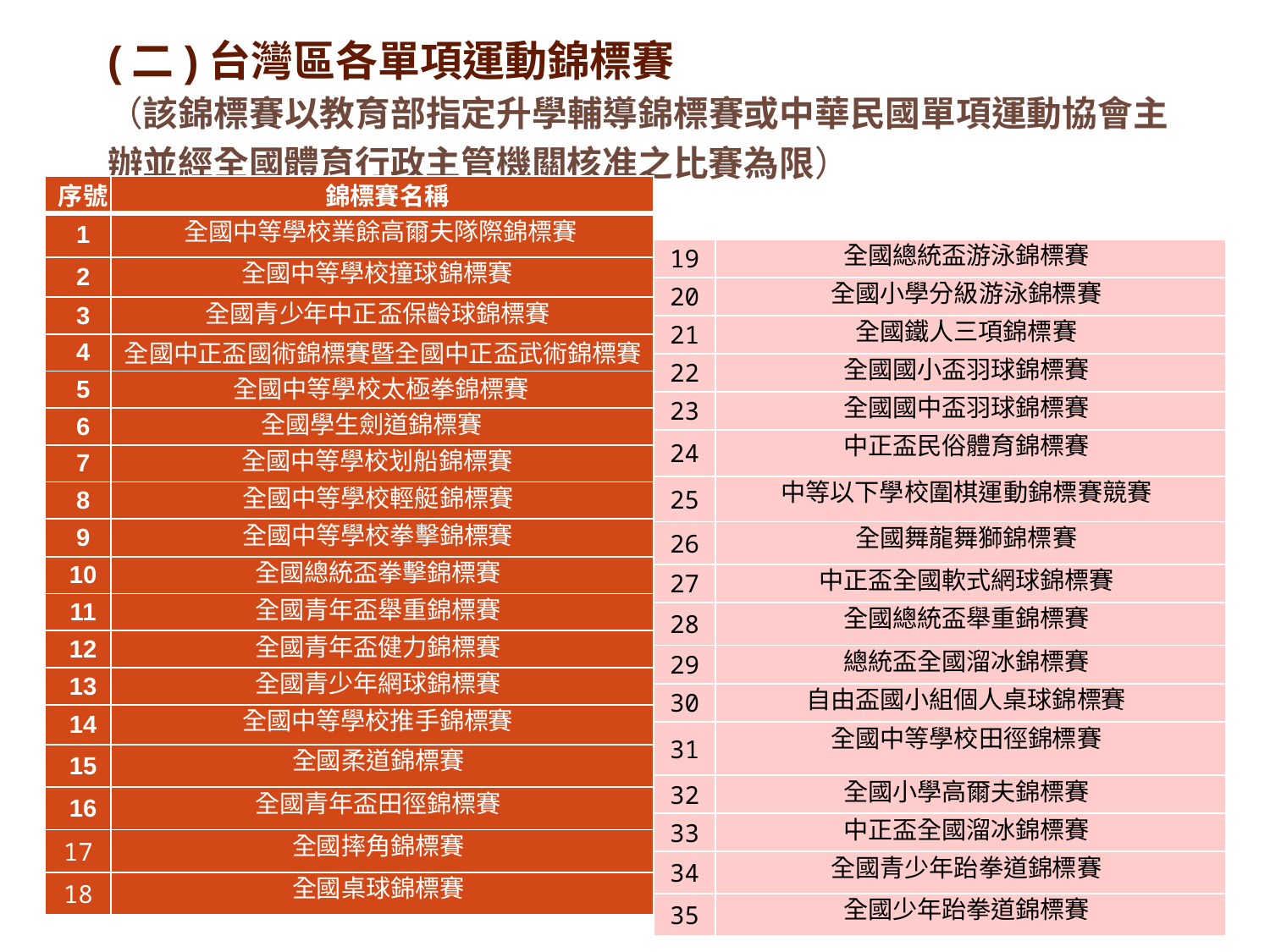

# (二)台灣區各單項運動錦標賽 （該錦標賽以教育部指定升學輔導錦標賽或中華民國單項運動協會主辦並經全國體育行政主管機關核准之比賽為限）
| 序號 | 錦標賽名稱 |
| --- | --- |
| 1 | 全國中等學校業餘高爾夫隊際錦標賽 |
| 2 | 全國中等學校撞球錦標賽 |
| 3 | 全國青少年中正盃保齡球錦標賽 |
| 4 | 全國中正盃國術錦標賽暨全國中正盃武術錦標賽 |
| 5 | 全國中等學校太極拳錦標賽 |
| 6 | 全國學生劍道錦標賽 |
| 7 | 全國中等學校划船錦標賽 |
| 8 | 全國中等學校輕艇錦標賽 |
| 9 | 全國中等學校拳擊錦標賽 |
| 10 | 全國總統盃拳擊錦標賽 |
| 11 | 全國青年盃舉重錦標賽 |
| 12 | 全國青年盃健力錦標賽 |
| 13 | 全國青少年網球錦標賽 |
| 14 | 全國中等學校推手錦標賽 |
| 15 | 全國柔道錦標賽 |
| 16 | 全國青年盃田徑錦標賽 |
| 17 | 全國摔角錦標賽 |
| 18 | 全國桌球錦標賽 |
| 19 | 全國總統盃游泳錦標賽 |
| --- | --- |
| 20 | 全國小學分級游泳錦標賽 |
| 21 | 全國鐵人三項錦標賽 |
| 22 | 全國國小盃羽球錦標賽 |
| 23 | 全國國中盃羽球錦標賽 |
| 24 | 中正盃民俗體育錦標賽 |
| 25 | 中等以下學校圍棋運動錦標賽競賽 |
| 26 | 全國舞龍舞獅錦標賽 |
| 27 | 中正盃全國軟式網球錦標賽 |
| 28 | 全國總統盃舉重錦標賽 |
| 29 | 總統盃全國溜冰錦標賽 |
| 30 | 自由盃國小組個人桌球錦標賽 |
| 31 | 全國中等學校田徑錦標賽 |
| 32 | 全國小學高爾夫錦標賽 |
| 33 | 中正盃全國溜冰錦標賽 |
| 34 | 全國青少年跆拳道錦標賽 |
| 35 | 全國少年跆拳道錦標賽 |